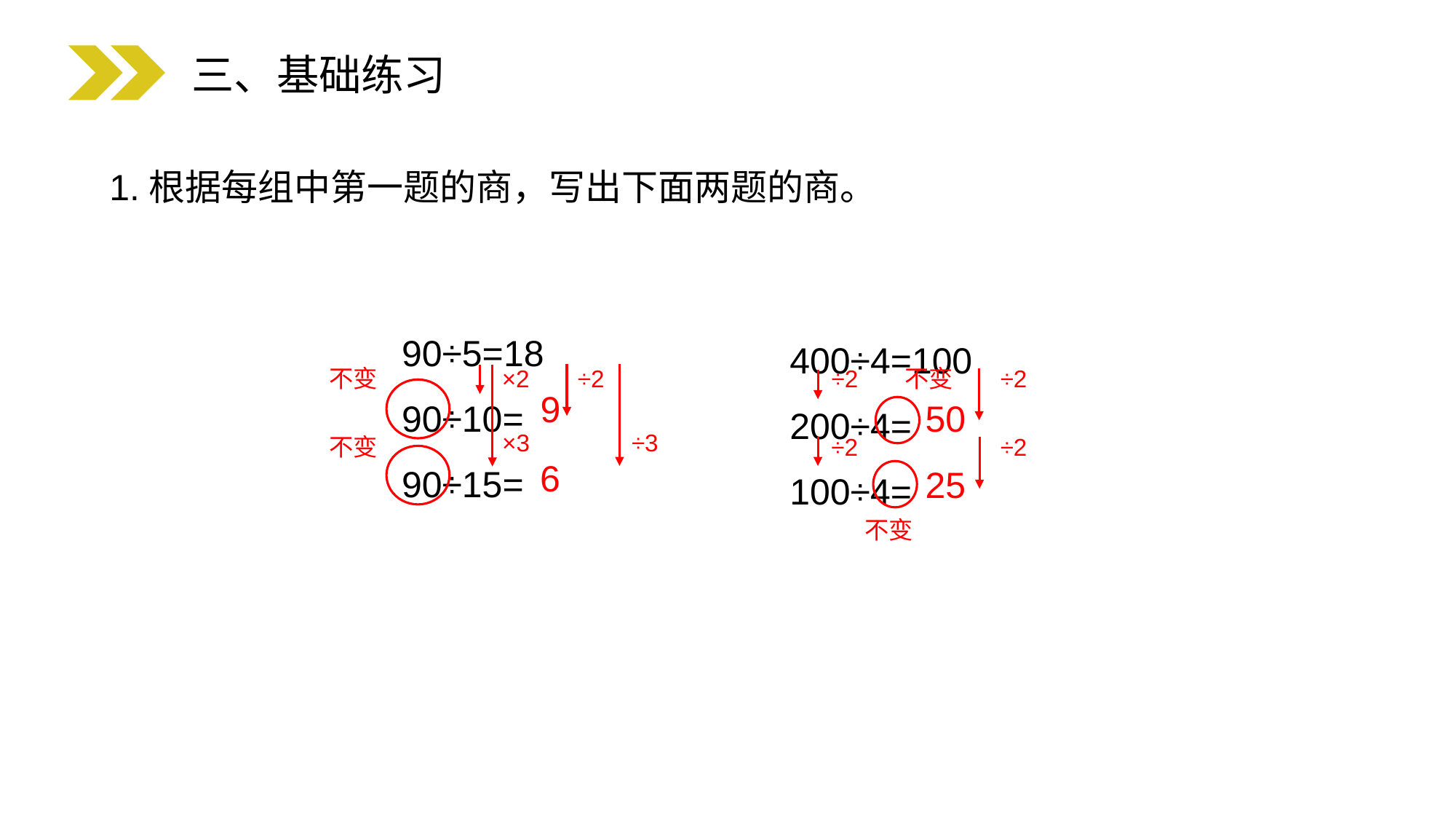

三、基础练习
1.根据每组中第一题的商，写出下面两题的商。
90÷5=18
90÷10=
90÷15=

400÷4=100
200÷4=
100÷4=

不变
×2
÷2
÷2
不变
÷2

9
50

×3
÷3
不变
÷2
÷2

6
25

不变